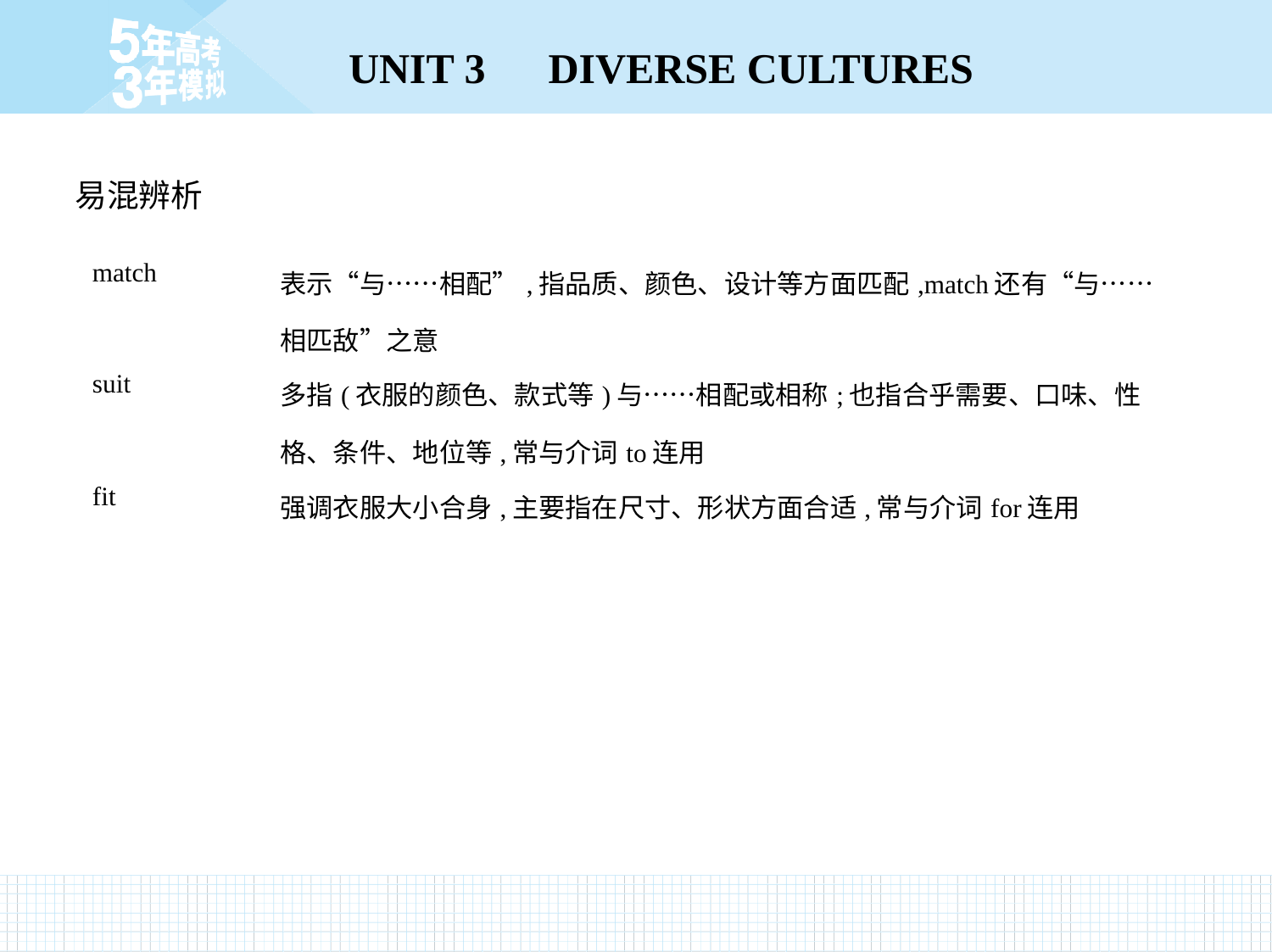

易混辨析
| match | 表示“与……相配”,指品质、颜色、设计等方面匹配,match还有“与……相匹敌”之意 |
| --- | --- |
| suit | 多指(衣服的颜色、款式等)与……相配或相称;也指合乎需要、口味、性格、条件、地位等,常与介词to连用 |
| fit | 强调衣服大小合身,主要指在尺寸、形状方面合适,常与介词for连用 |